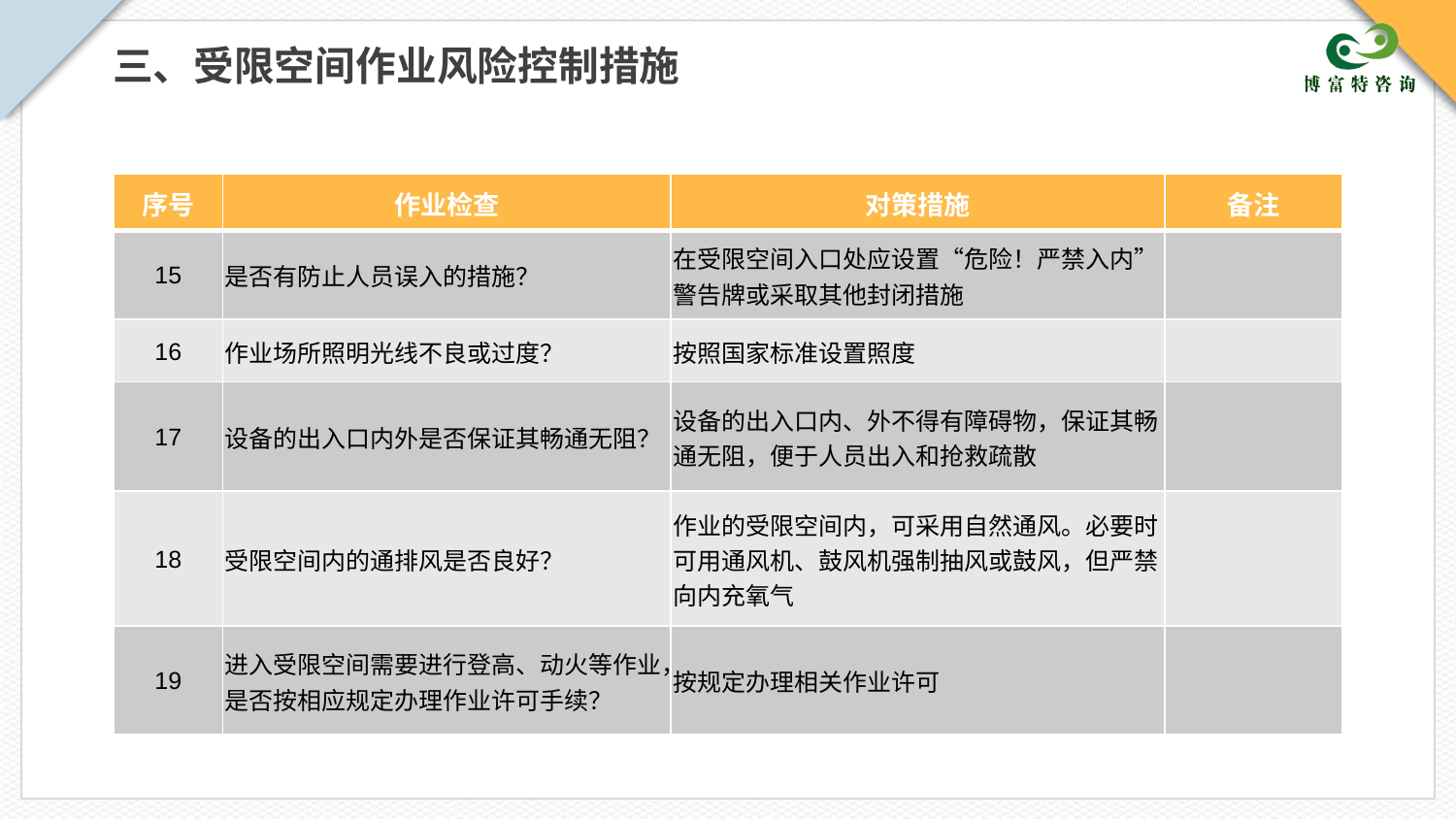

三、受限空间作业风险控制措施
| 序号 | 作业检查 | 对策措施 | 备注 |
| --- | --- | --- | --- |
| 15 | 是否有防止人员误入的措施？ | 在受限空间入口处应设置“危险！严禁入内”警告牌或采取其他封闭措施 |  |
| 16 | 作业场所照明光线不良或过度？ | 按照国家标准设置照度 |  |
| 17 | 设备的出入口内外是否保证其畅通无阻？ | 设备的出入口内、外不得有障碍物，保证其畅通无阻，便于人员出入和抢救疏散 |  |
| 18 | 受限空间内的通排风是否良好？ | 作业的受限空间内，可采用自然通风。必要时可用通风机、鼓风机强制抽风或鼓风，但严禁向内充氧气 |  |
| 19 | 进入受限空间需要进行登高、动火等作业，是否按相应规定办理作业许可手续？ | 按规定办理相关作业许可 |  |